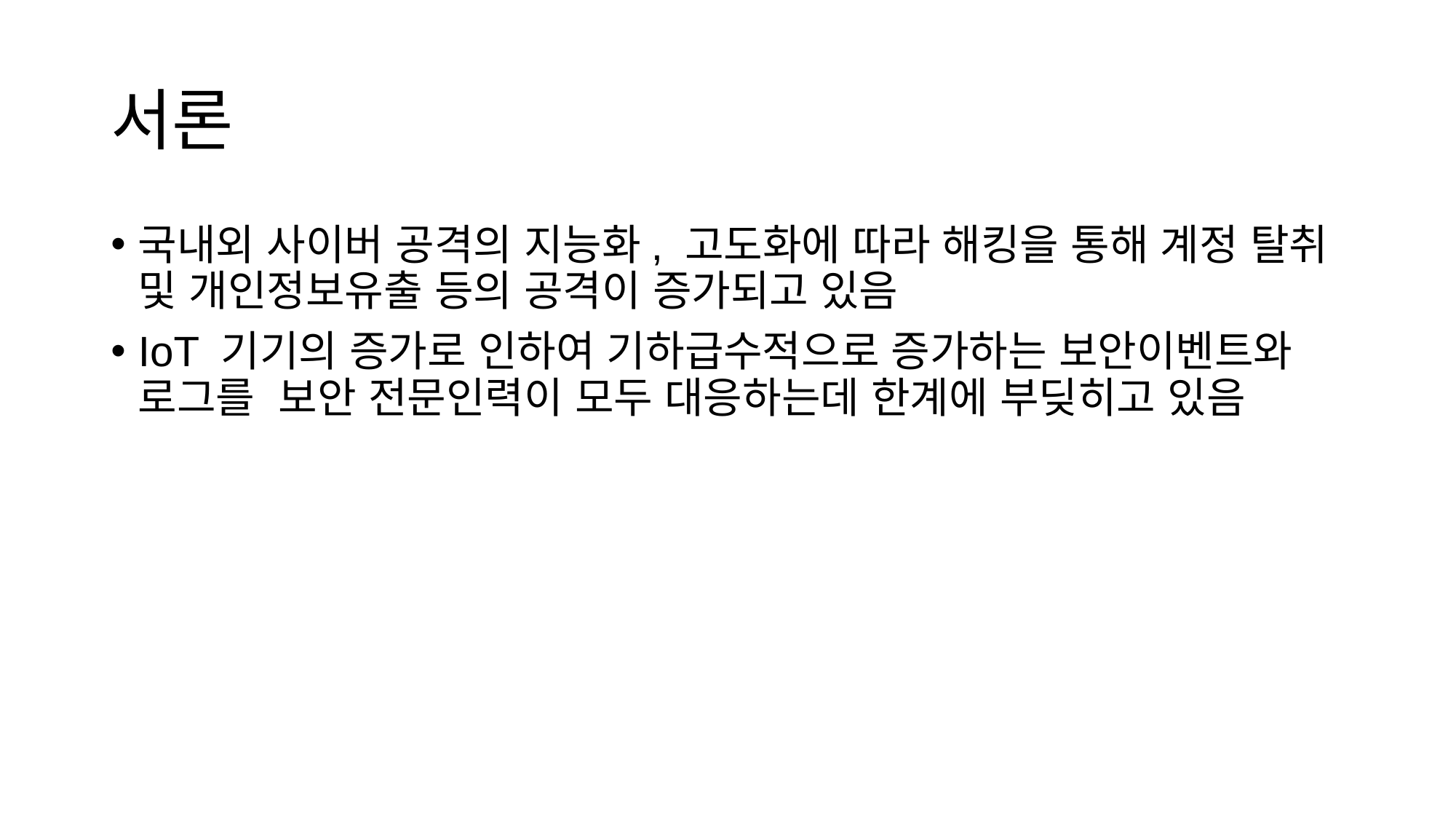

# 서론
국내외 사이버 공격의 지능화, 고도화에 따라 해킹을 통해 계정 탈취 및 개인정보유출 등의 공격이 증가되고 있음
IoT 기기의 증가로 인하여 기하급수적으로 증가하는 보안이벤트와 로그를  보안 전문인력이 모두 대응하는데 한계에 부딪히고 있음